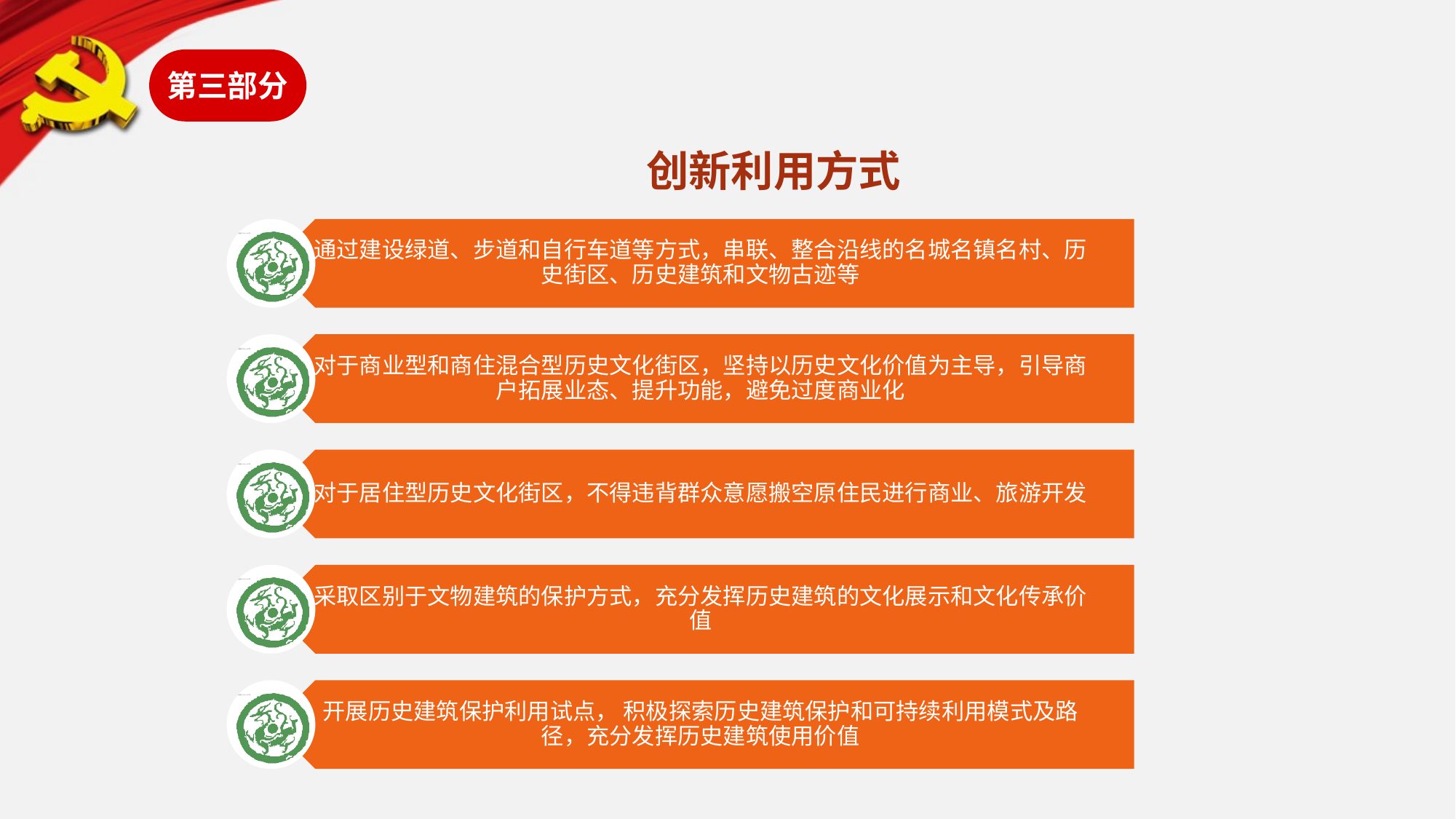

第三部分
创新利用方式
通过建设绿道、步道和自行车道等方式，串联、整合沿线的名城名镇名村、历史街区、历史建筑和文物古迹等
对于商业型和商住混合型历史文化街区，坚持以历史文化价值为主导，引导商户拓展业态、提升功能，避免过度商业化
对于居住型历史文化街区，不得违背群众意愿搬空原住民进行商业、旅游开发
采取区别于文物建筑的保护方式，充分发挥历史建筑的文化展示和文化传承价值
开展历史建筑保护利用试点， 积极探索历史建筑保护和可持续利用模式及路径，充分发挥历史建筑使用价值